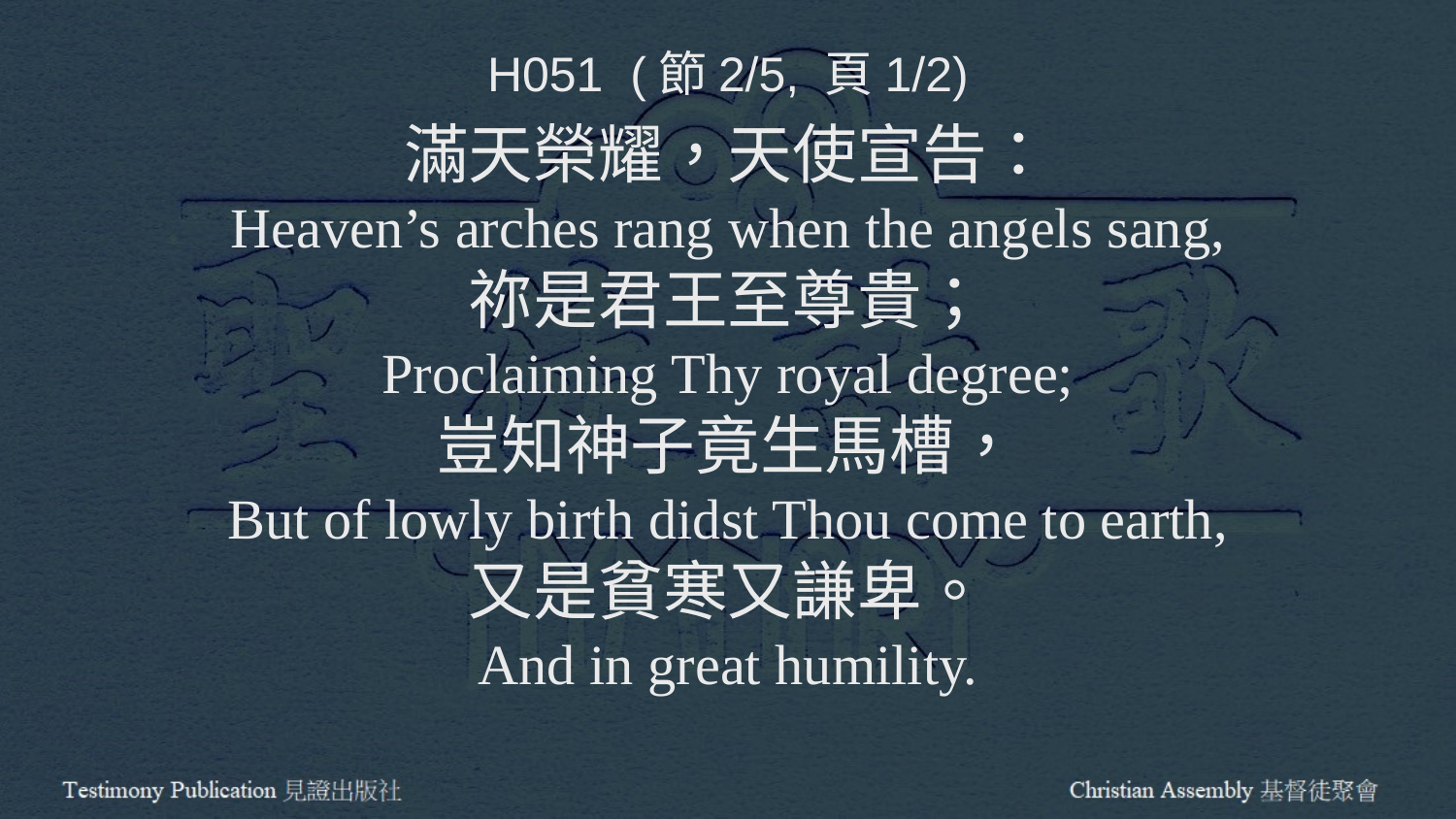

H051  (節2/5, 頁1/2)
滿天榮耀，天使宣告：
Heaven’s arches rang when the angels sang,
祢是君王至尊貴；
Proclaiming Thy royal degree;
豈知神子竟生馬槽，
But of lowly birth didst Thou come to earth,
又是貧寒又謙卑。
And in great humility.